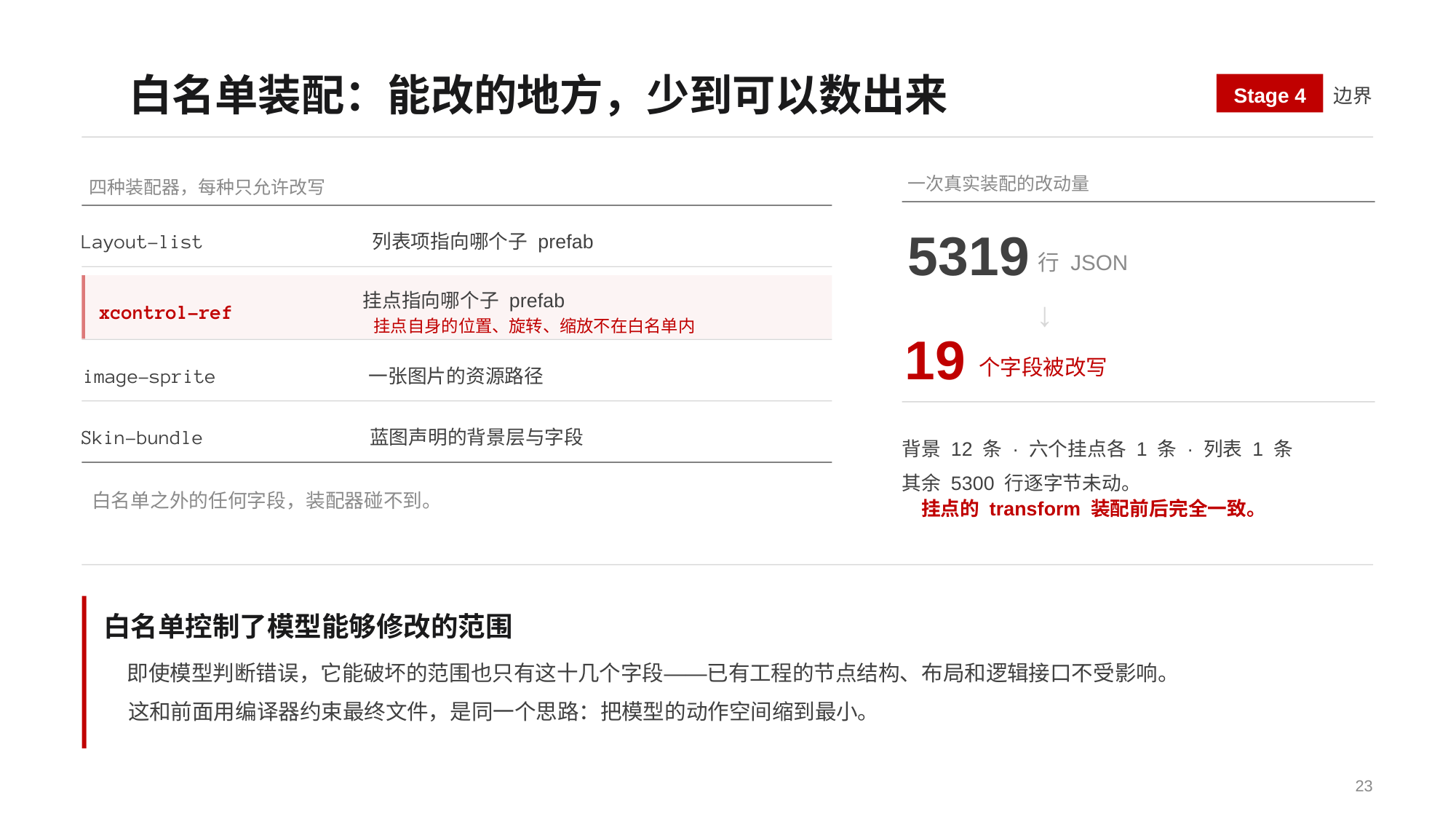

白名单装配：能改的地方，少到可以数出来

Stage 4
边界

一次真实装配的改动量
四种装配器，每种只允许改写

5319
Layout-list
列表项指向哪个子 prefab
行 JSON

挂点指向哪个子 prefab
            ↓
xcontrol-ref
挂点自身的位置、旋转、缩放不在白名单内
19

个字段被改写
image-sprite
一张图片的资源路径

Skin-bundle
蓝图声明的背景层与字段
背景 12 条 · 六个挂点各 1 条 · 列表 1 条
其余 5300 行逐字节未动。

白名单之外的任何字段，装配器碰不到。
挂点的 transform 装配前后完全一致。

白名单控制了模型能够修改的范围
即使模型判断错误，它能破坏的范围也只有这十几个字段——已有工程的节点结构、布局和逻辑接口不受影响。
这和前面用编译器约束最终文件，是同一个思路：把模型的动作空间缩到最小。
23